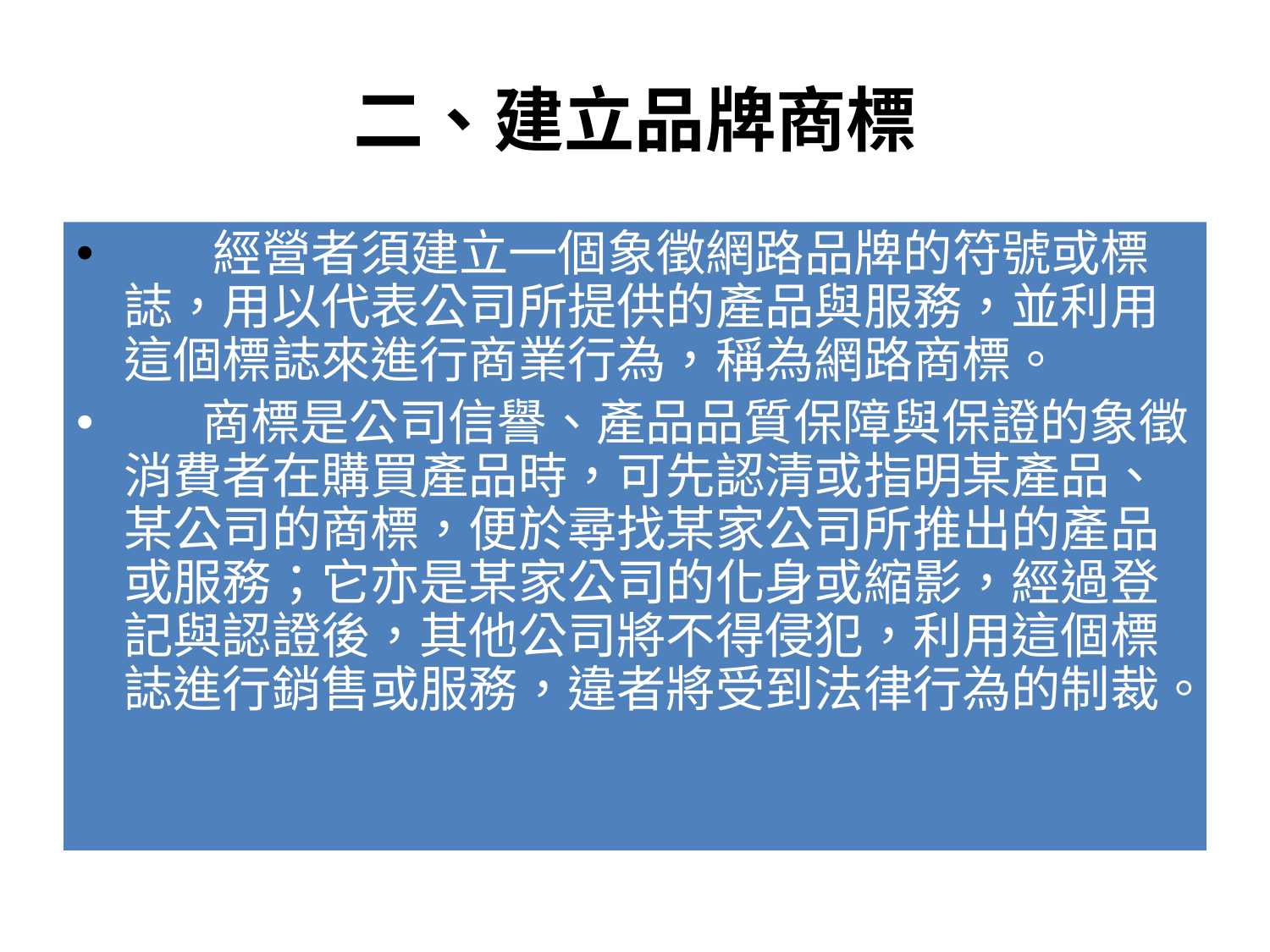

# 二、建立品牌商標
       經營者須建立一個象徵網路品牌的符號或標誌，用以代表公司所提供的產品與服務，並利用這個標誌來進行商業行為，稱為網路商標。
      商標是公司信譽、產品品質保障與保證的象徵，消費者在購買產品時，可先認清或指明某產品、某公司的商標，便於尋找某家公司所推出的產品或服務；它亦是某家公司的化身或縮影，經過登記與認證後，其他公司將不得侵犯，利用這個標誌進行銷售或服務，違者將受到法律行為的制裁。